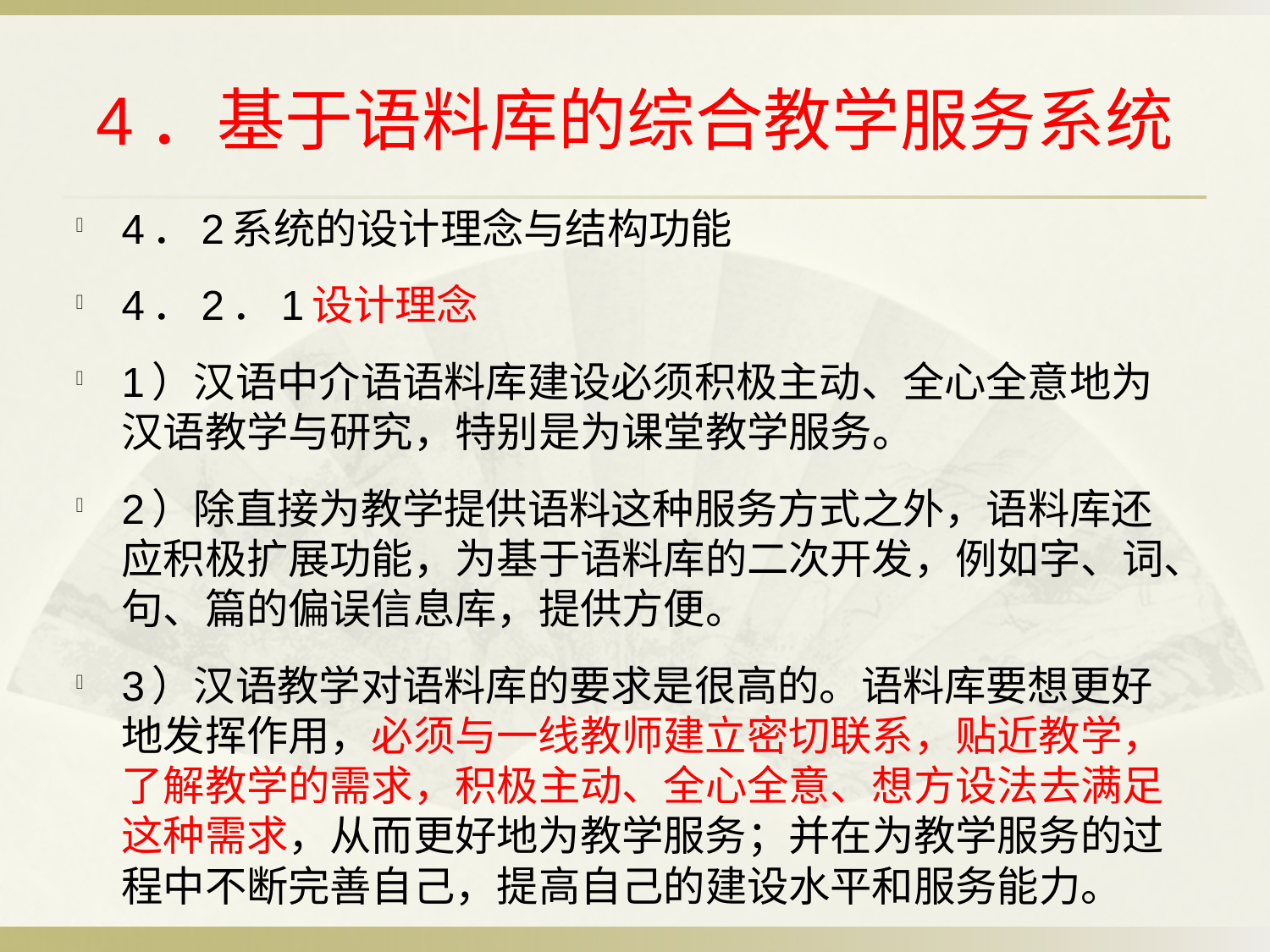

# 4．基于语料库的综合教学服务系统
4．2系统的设计理念与结构功能

4．2．1设计理念

1）汉语中介语语料库建设必须积极主动、全心全意地为汉语教学与研究，特别是为课堂教学服务。

2）除直接为教学提供语料这种服务方式之外，语料库还应积极扩展功能，为基于语料库的二次开发，例如字、词、句、篇的偏误信息库，提供方便。

3）汉语教学对语料库的要求是很高的。语料库要想更好地发挥作用，必须与一线教师建立密切联系，贴近教学，了解教学的需求，积极主动、全心全意、想方设法去满足这种需求，从而更好地为教学服务；并在为教学服务的过程中不断完善自己，提高自己的建设水平和服务能力。